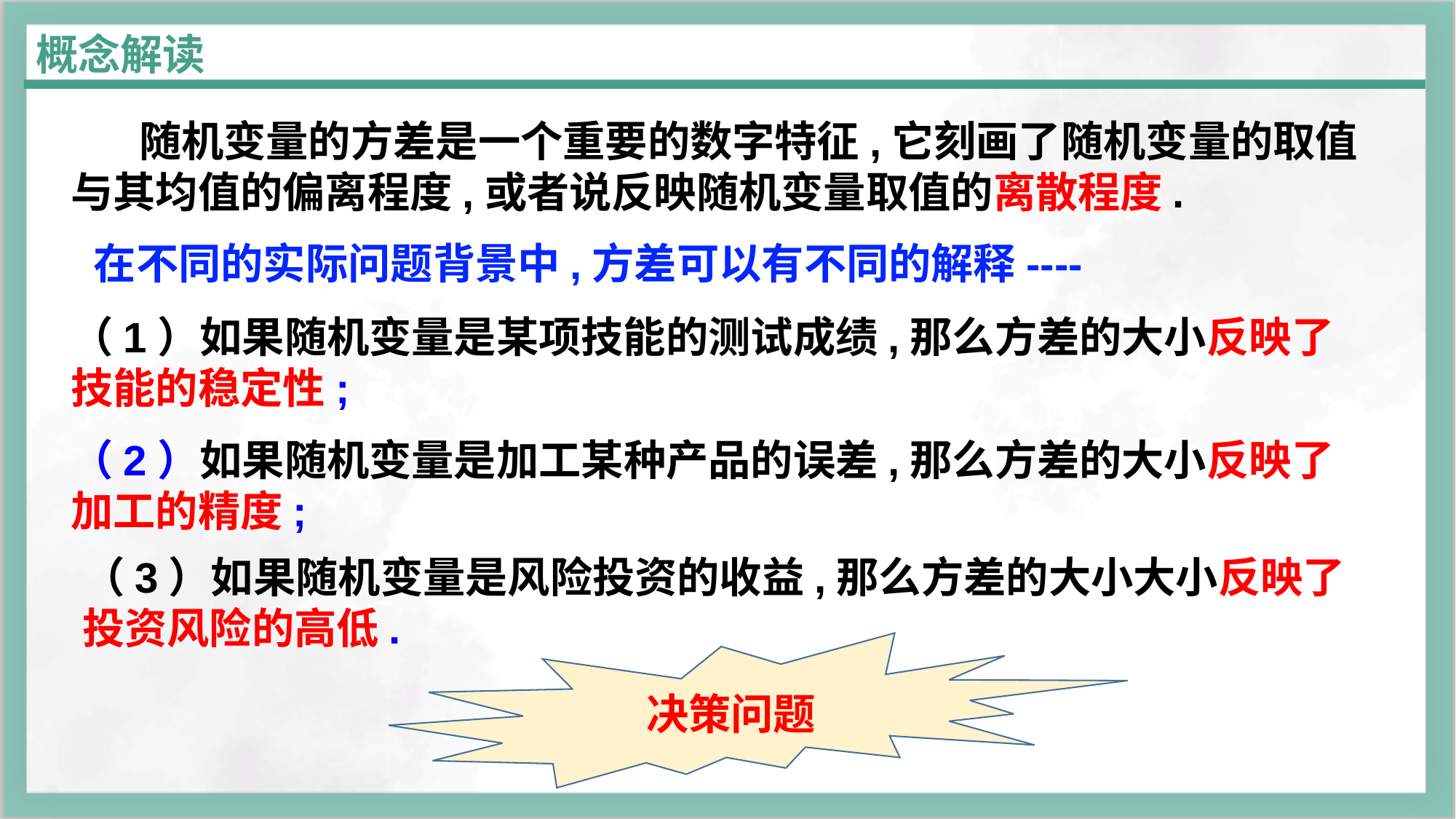

概念解读

      随机变量的方差是一个重要的数字特征,它刻画了随机变量的取值与其均值的偏离程度,或者说反映随机变量取值的离散程度.
在不同的实际问题背景中,方差可以有不同的解释----
（1）如果随机变量是某项技能的测试成绩,那么方差的大小反映了技能的稳定性;
（2）如果随机变量是加工某种产品的误差,那么方差的大小反映了加工的精度;
（3）如果随机变量是风险投资的收益,那么方差的大小大小反映了投资风险的高低.
决策问题